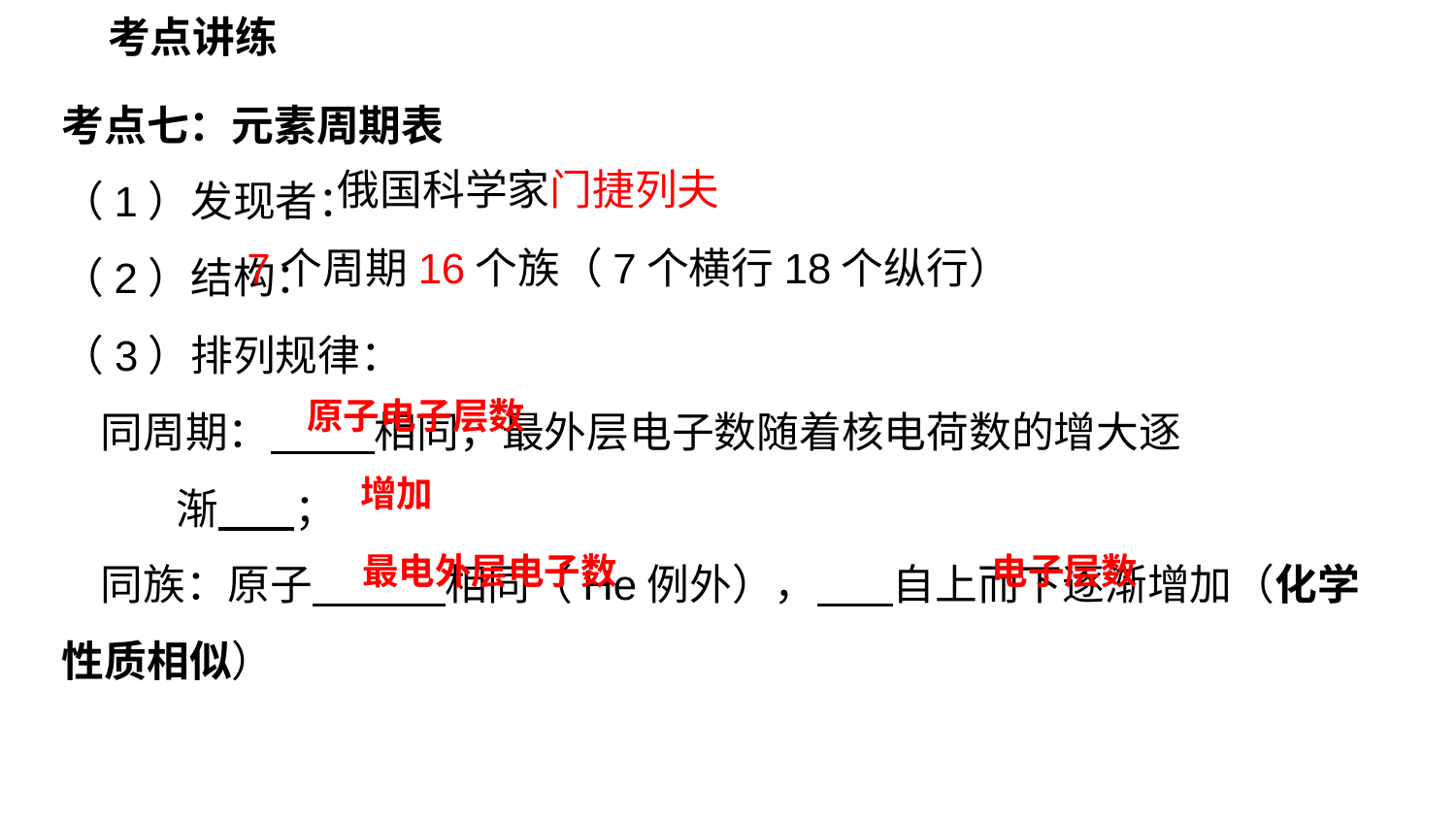

考点讲练
考点七：元素周期表
（1）发现者：
（2）结构：
俄国科学家门捷列夫
7个周期16个族（7个横行18个纵行）
（3）排列规律：
   同周期：           相同，最外层电子数随着核电荷数的增大逐
           渐        ；
   同族：原子              相同（He例外），        自上而下逐渐增加（化学性质相似）

原子电子层数
增加
最电外层电子数
电子层数